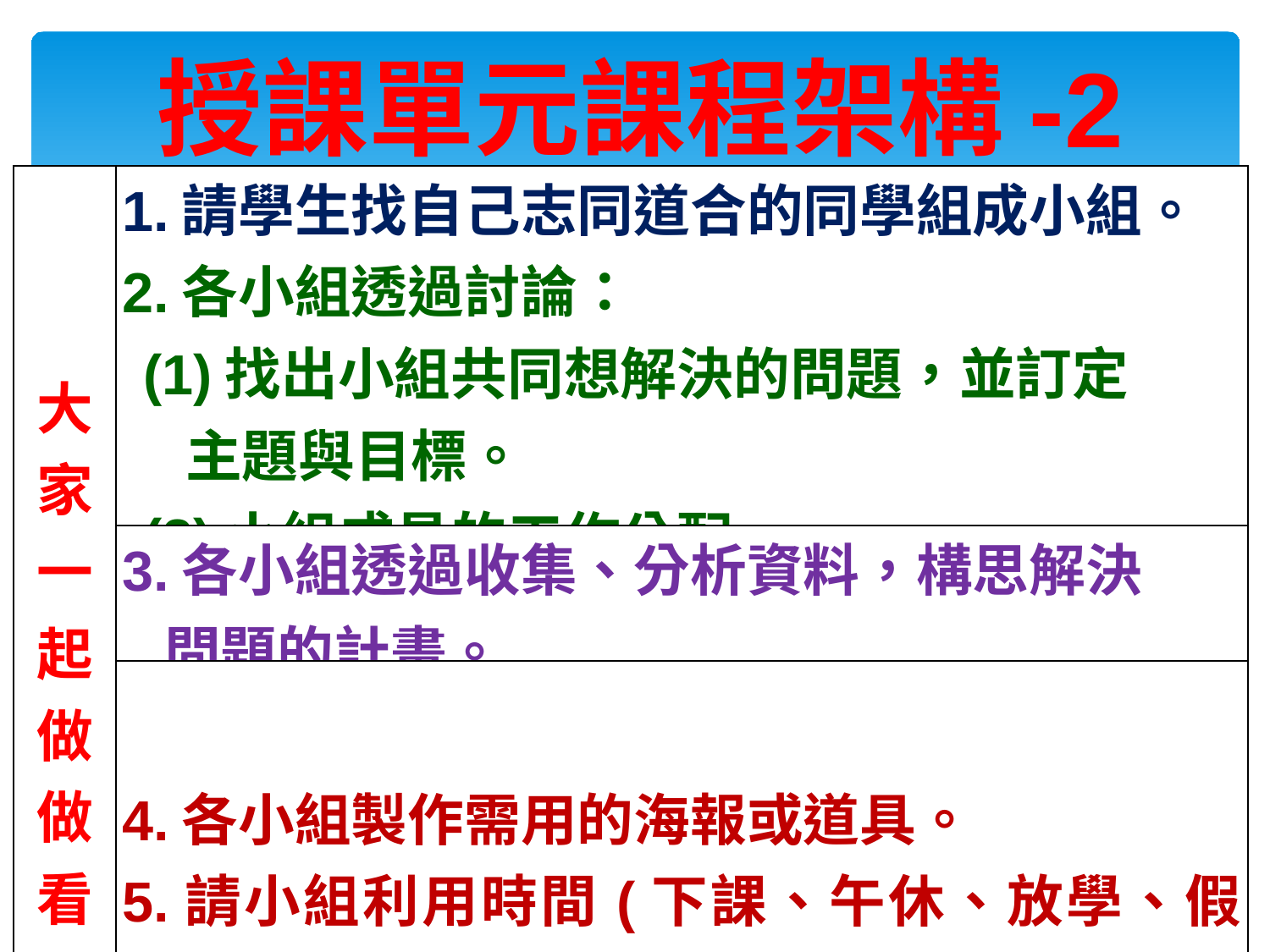

授課單元課程架構-2
| 大家 一起 做做看 | 1.請學生找自己志同道合的同學組成小組。 2.各小組透過討論： (1)找出小組共同想解決的問題，並訂定 主題與目標。 (2)小組成員的工作分配。 |
| --- | --- |
|  | 3.各小組透過收集、分析資料，構思解決 問題的計畫。 |
|  | 4.各小組製作需用的海報或道具。 5.請小組利用時間(下課、午休、放學、假日)執行計畫。 |